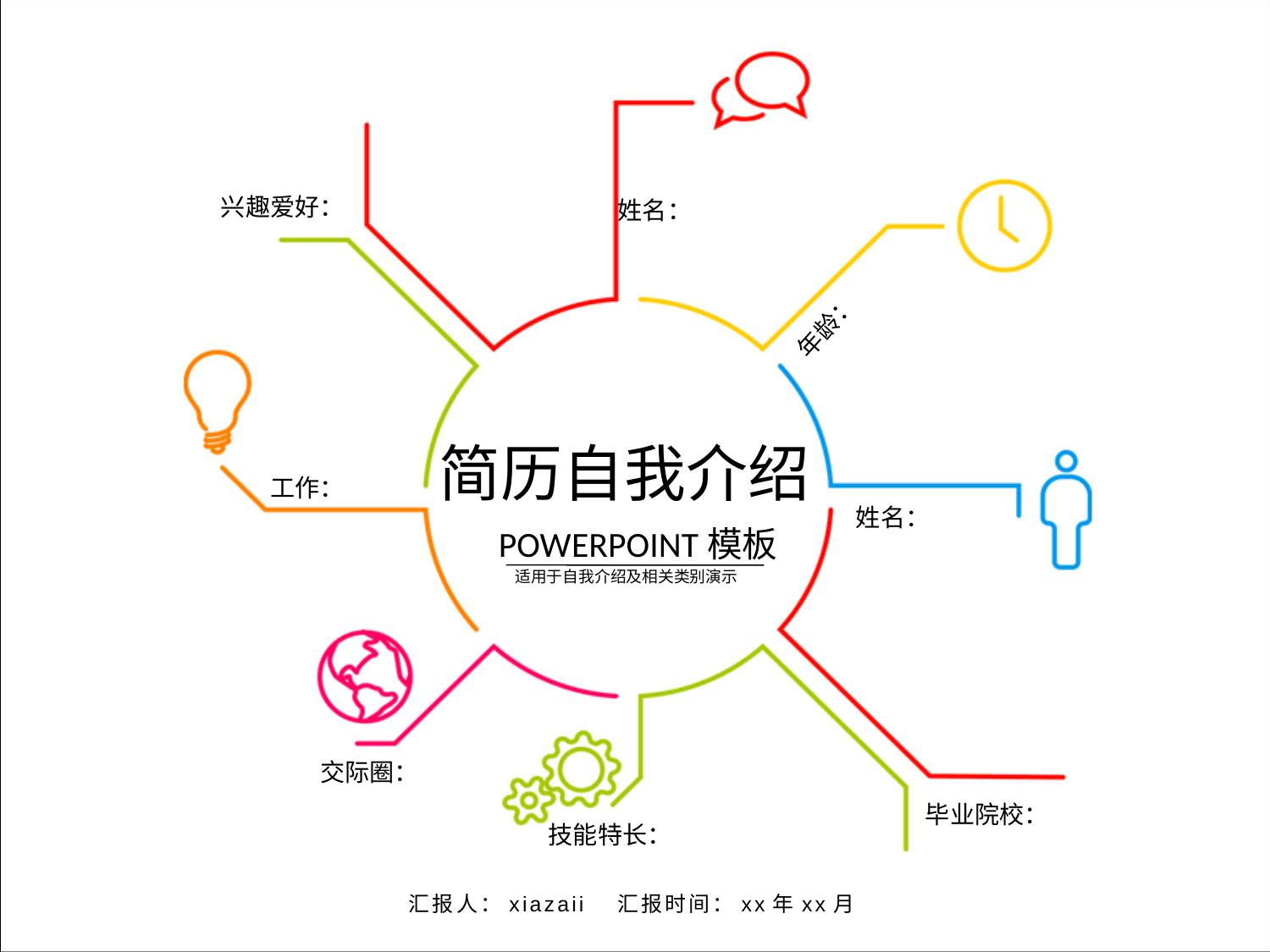

兴趣爱好：
姓名：
年龄：
简历自我介绍
工作：
姓名：
POWERPOINT模板
   适用于自我介绍及相关类别演示

交际圈：
毕业院校：
技能特长：
       汇报人：xiazaii   汇报时间：xx年xx月